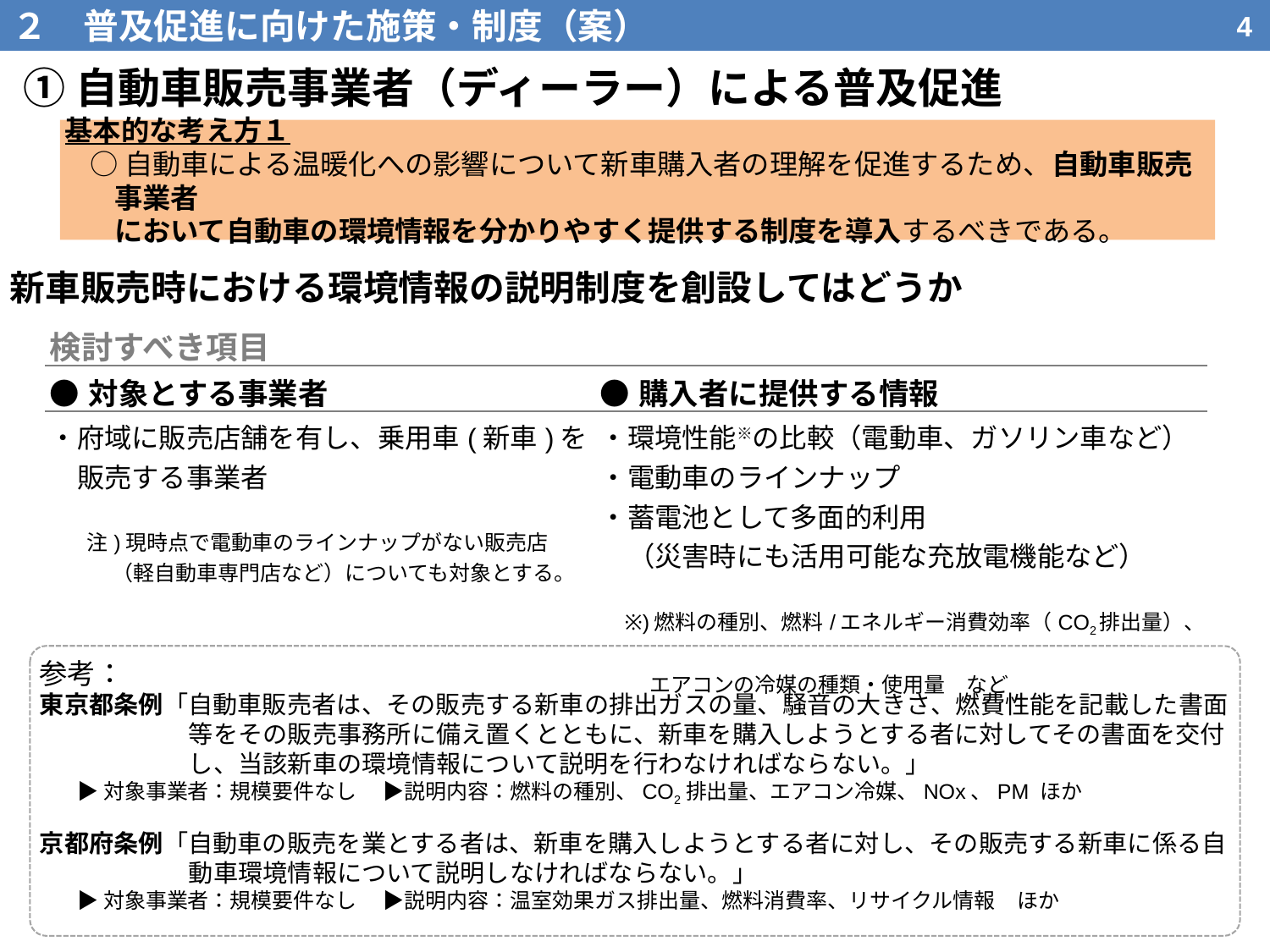

２　普及促進に向けた施策・制度（案）
4
①自動車販売事業者（ディーラー）による普及促進
基本的な考え方１
○自動車による温暖化への影響について新車購入者の理解を促進するため、自動車販売事業者
において自動車の環境情報を分かりやすく提供する制度を導入するべきである。
新車販売時における環境情報の説明制度を創設してはどうか
| 検討すべき項目 |  |
| --- | --- |
| ●対象とする事業者 | ●購入者に提供する情報 |
| ・府域に販売店舗を有し、乗用車(新車)を 　販売する事業者 注)現時点で電動車のラインナップがない販売店 （軽自動車専門店など）についても対象とする。 | ・環境性能※の比較（電動車、ガソリン車など） ・電動車のラインナップ ・蓄電池として多面的利用 　（災害時にも活用可能な充放電機能など） ※)燃料の種別、燃料/エネルギー消費効率（CO2排出量）、 エアコンの冷媒の種類・使用量　など |
参考：
東京都条例「自動車販売者は、その販売する新車の排出ガスの量、騒音の大きさ、燃費性能を記載した書面等をその販売事務所に備え置くとともに、新車を購入しようとする者に対してその書面を交付し、当該新車の環境情報について説明を行わなければならない。」
▶対象事業者：規模要件なし　 ▶説明内容：燃料の種別、CO2排出量、エアコン冷媒、NOx、PM ほか
京都府条例「自動車の販売を業とする者は、新車を購入しようとする者に対し、その販売する新車に係る自動車環境情報について説明しなければならない。」
▶対象事業者：規模要件なし　 ▶説明内容：温室効果ガス排出量、燃料消費率、リサイクル情報　ほか